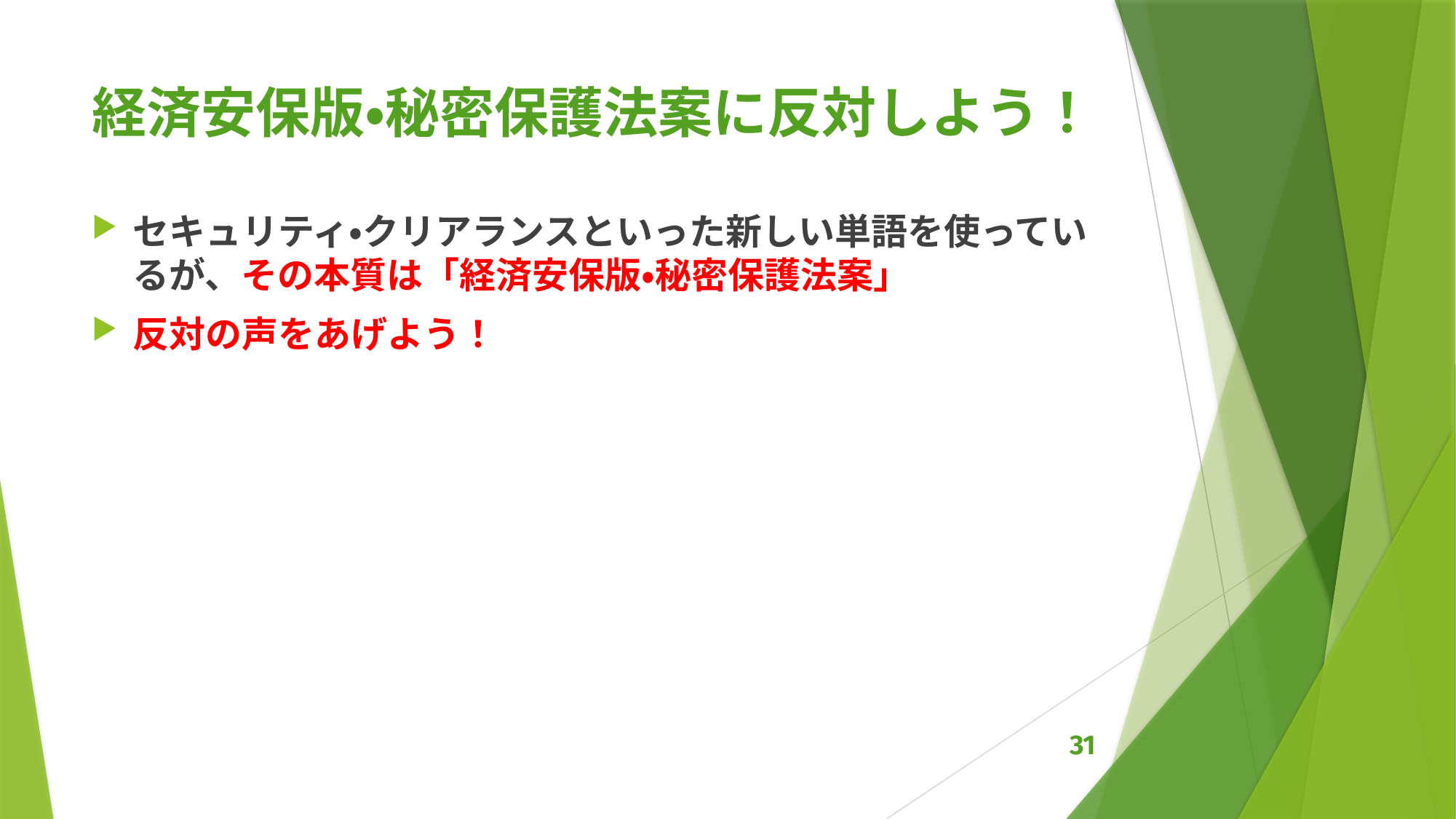

# 経済安保版・秘密保護法案に反対しよう！
セキュリティ・クリアランスといった新しい単語を使っているが、その本質は「経済安保版・秘密保護法案」
反対の声をあげよう！
31